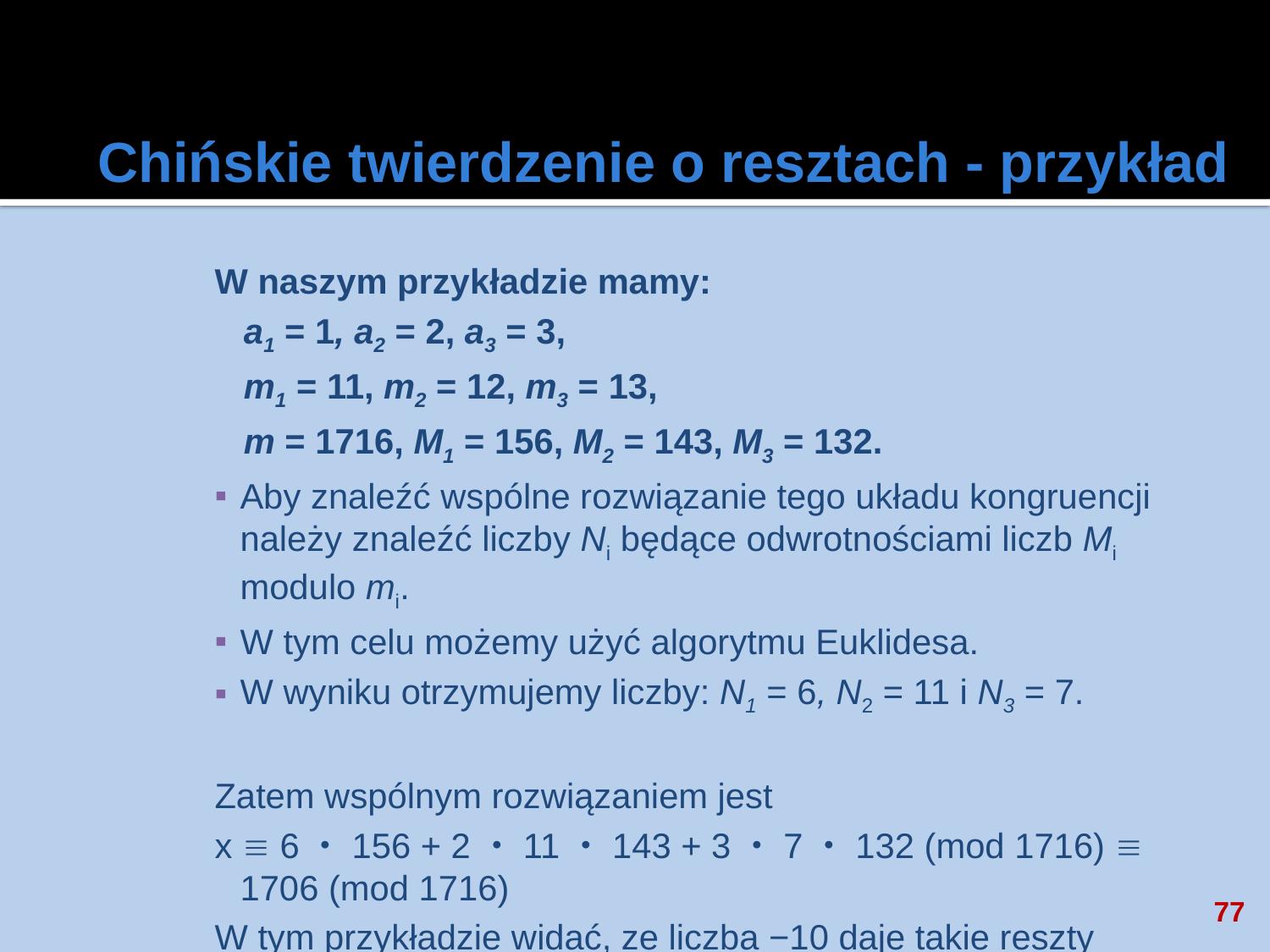

# Chińskie twierdzenie o resztach - przykład
W naszym przykładzie mamy:
a1 = 1, a2 = 2, a3 = 3,
m1 = 11, m2 = 12, m3 = 13,
m = 1716, M1 = 156, M2 = 143, M3 = 132.
Aby znaleźć wspólne rozwiązanie tego układu kongruencji należy znaleźć liczby Ni będące odwrotnościami liczb Mi modulo mi.
W tym celu możemy użyć algorytmu Euklidesa.
W wyniku otrzymujemy liczby: N1 = 6, N2 = 11 i N3 = 7.

Zatem wspólnym rozwiązaniem jest
x ≡ 6・156 + 2・11・143 + 3・7・132 (mod 1716) ≡ 1706 (mod 1716)
W tym przykładzie widać, ze liczba −10 daje takie reszty zatem
x = −10 + 1716